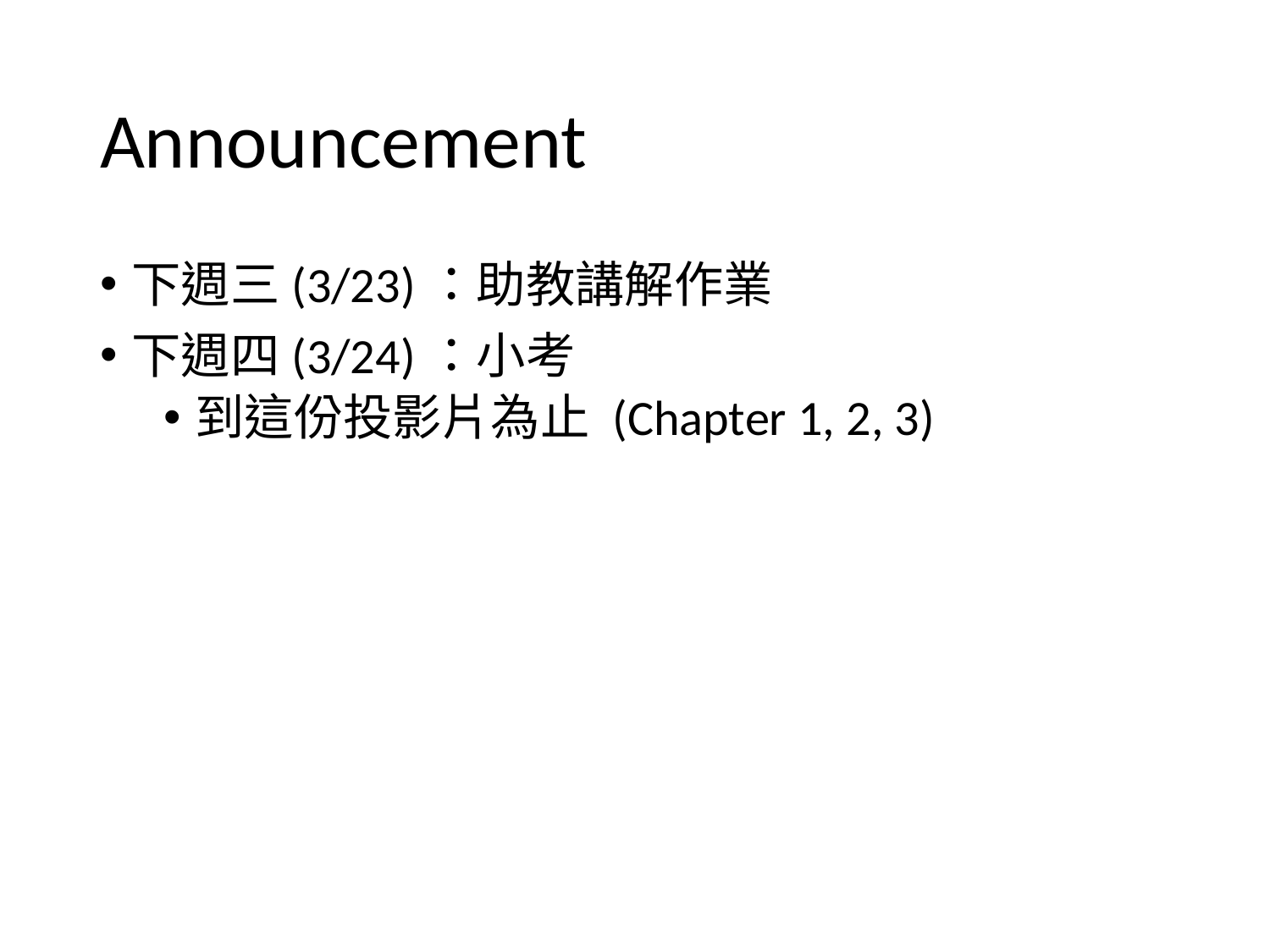

# Announcement
下週三(3/23)：助教講解作業
下週四(3/24)：小考
到這份投影片為止 (Chapter 1, 2, 3)